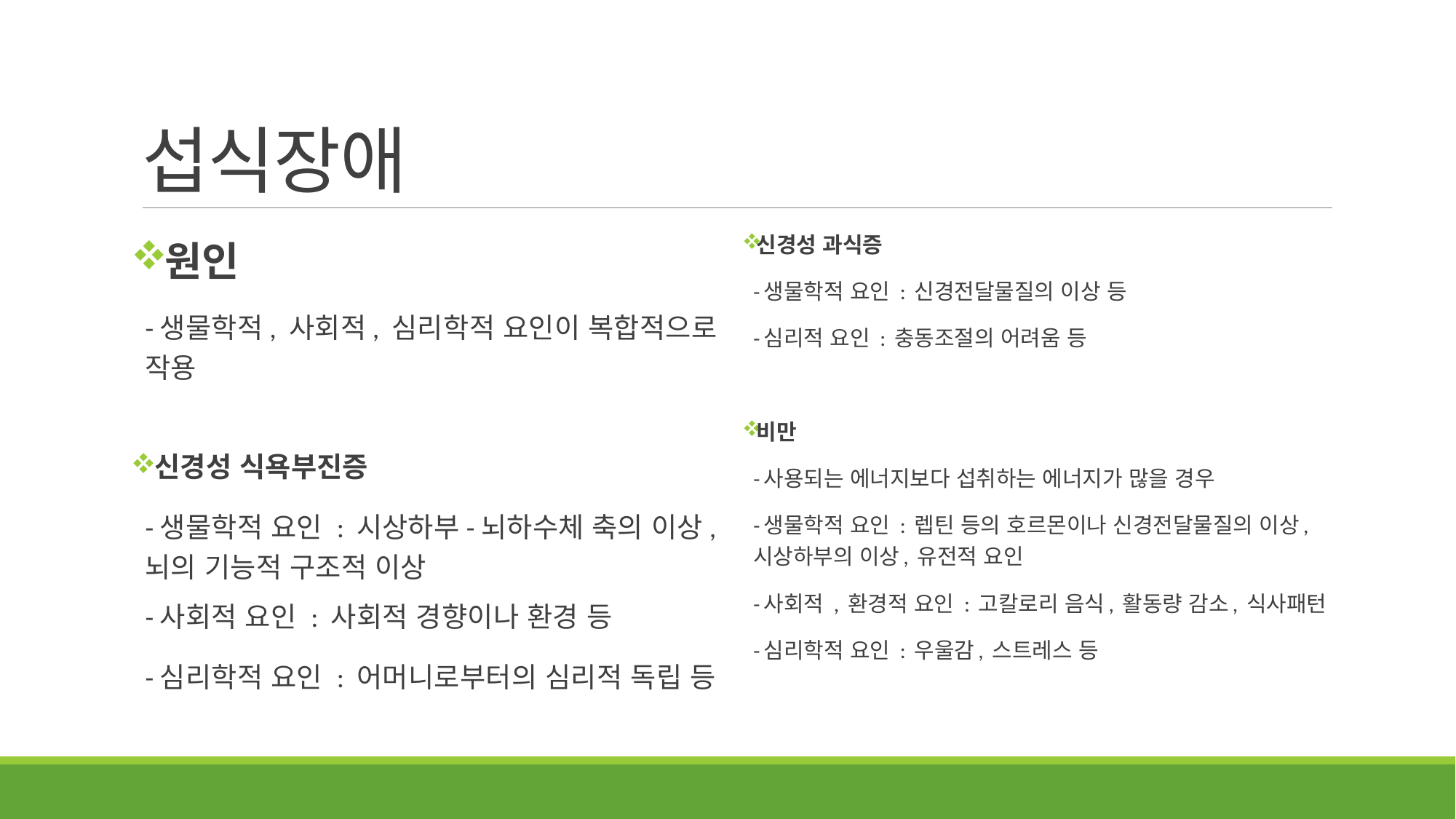

# 섭식장애
원인
-생물학적, 사회적, 심리학적 요인이 복합적으로 작용

신경성 식욕부진증
-생물학적 요인 : 시상하부-뇌하수체 축의 이상, 뇌의 기능적 구조적 이상
-사회적 요인 : 사회적 경향이나 환경 등
-심리학적 요인 : 어머니로부터의 심리적 독립 등
신경성 과식증
-생물학적 요인 : 신경전달물질의 이상 등
-심리적 요인 : 충동조절의 어려움 등

비만
-사용되는 에너지보다 섭취하는 에너지가 많을 경우
-생물학적 요인 : 렙틴 등의 호르몬이나 신경전달물질의 이상, 시상하부의 이상, 유전적 요인
-사회적 , 환경적 요인 : 고칼로리 음식, 활동량 감소, 식사패턴
-심리학적 요인 : 우울감, 스트레스 등